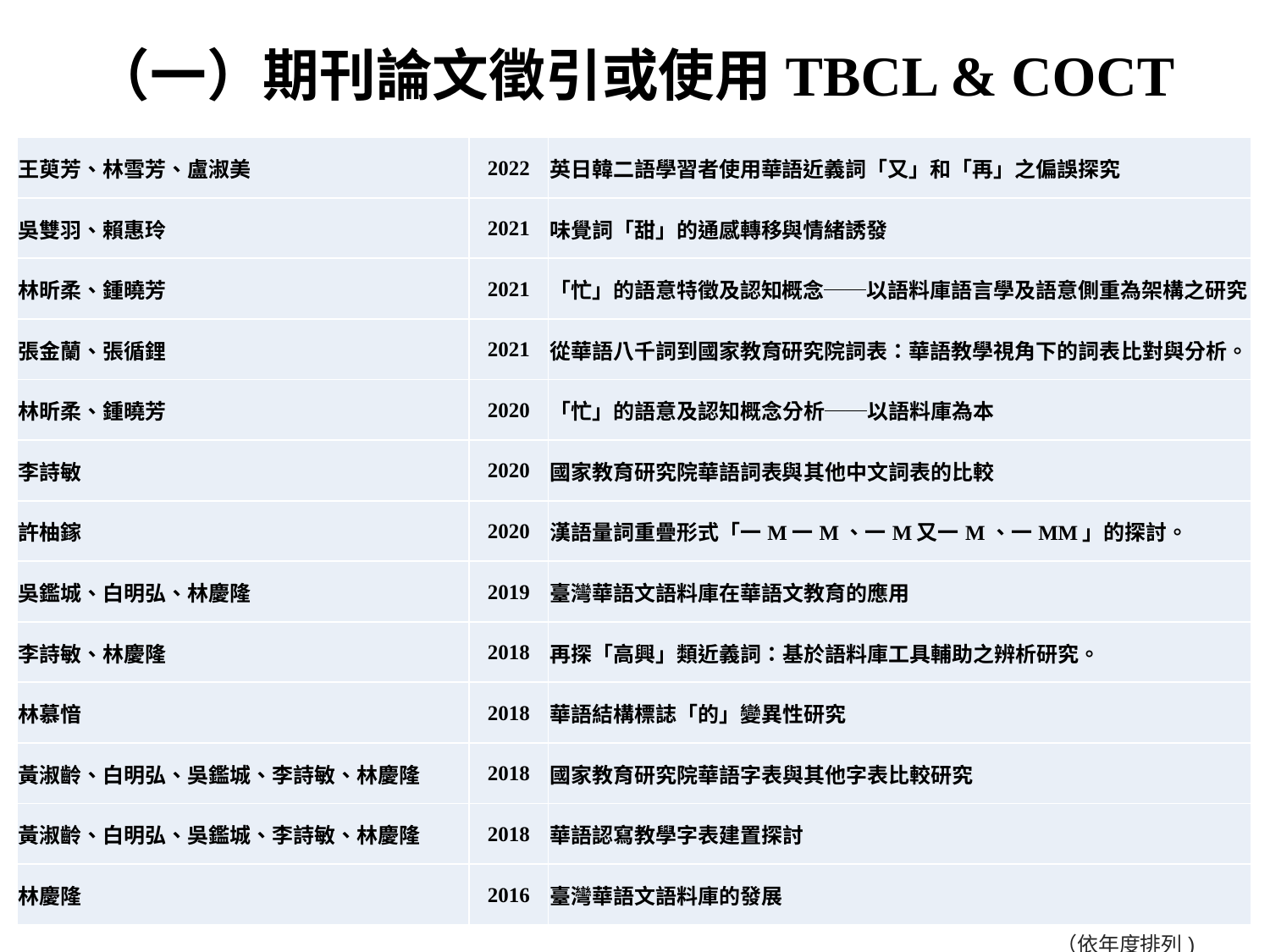

（一）期刊論文徵引或使用TBCL & COCT
| 王萸芳、林雪芳、盧淑美 | 2022 | 英日韓二語學習者使用華語近義詞「又」和「再」之偏誤探究 |
| --- | --- | --- |
| 吳雙羽、賴惠玲 | 2021 | 味覺詞「甜」的通感轉移與情緒誘發 |
| 林昕柔、鍾曉芳 | 2021 | 「忙」的語意特徵及認知概念──以語料庫語言學及語意側重為架構之研究 |
| 張金蘭、張循鋰 | 2021 | 從華語八千詞到國家教育研究院詞表：華語教學視角下的詞表比對與分析。 |
| 林昕柔、鍾曉芳 | 2020 | 「忙」的語意及認知概念分析──以語料庫為本 |
| 李詩敏 | 2020 | 國家教育研究院華語詞表與其他中文詞表的比較 |
| 許柚鎵 | 2020 | 漢語量詞重疊形式「一M一M、一M又一M、一MM」的探討。 |
| 吳鑑城、白明弘、林慶隆 | 2019 | 臺灣華語文語料庫在華語文教育的應用 |
| 李詩敏、林慶隆 | 2018 | 再探「高興」類近義詞：基於語料庫工具輔助之辨析研究。 |
| 林慕愔 | 2018 | 華語結構標誌「的」變異性研究 |
| 黃淑齡、白明弘、吳鑑城、李詩敏、林慶隆 | 2018 | 國家教育研究院華語字表與其他字表比較研究 |
| 黃淑齡、白明弘、吳鑑城、李詩敏、林慶隆 | 2018 | 華語認寫教學字表建置探討 |
| 林慶隆 | 2016 | 臺灣華語文語料庫的發展 |
（依年度排列)